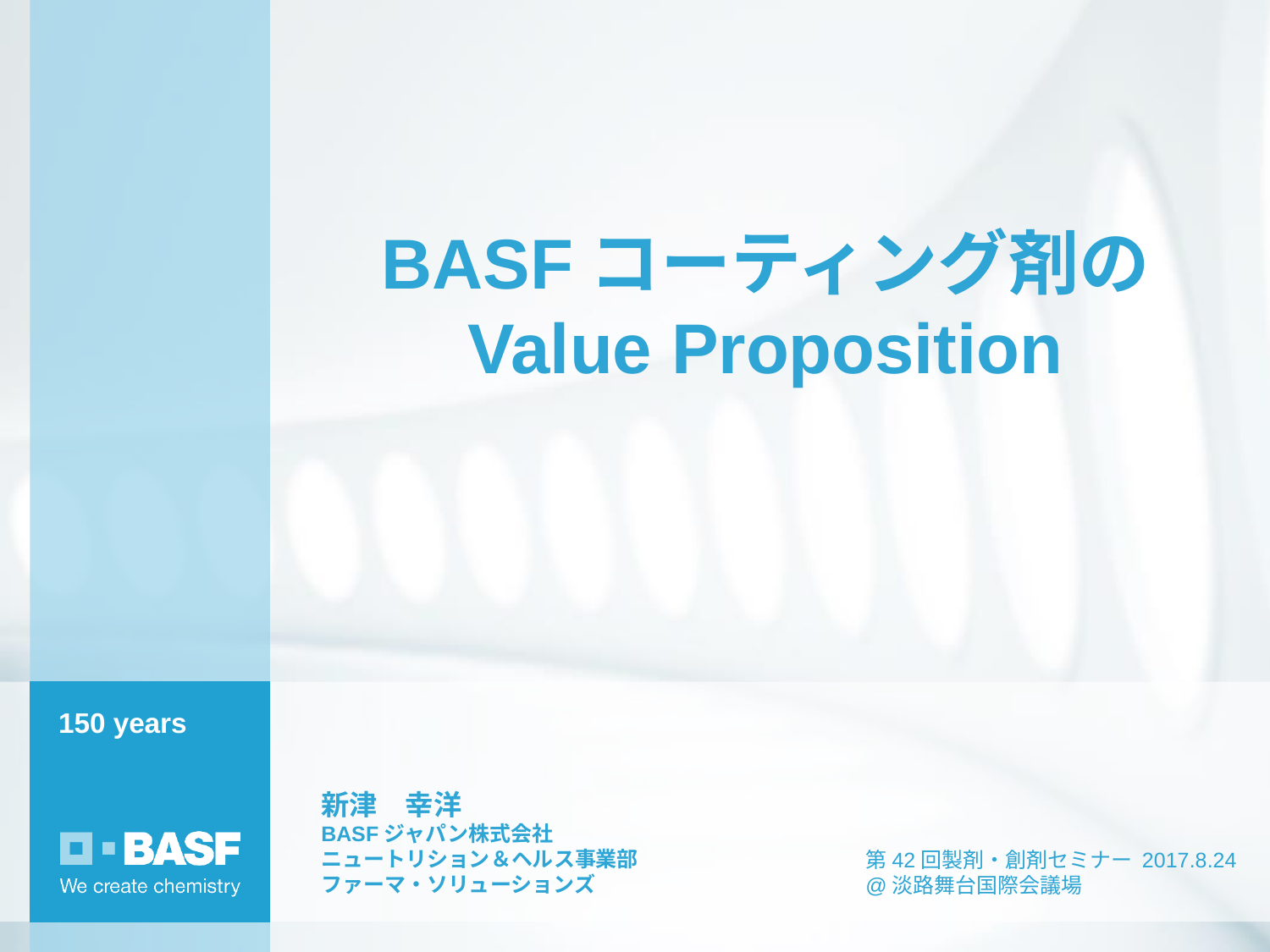

BASFコーティング剤の
Value Proposition
新津　幸洋
BASFジャパン株式会社
ニュートリション＆ヘルス事業部
ファーマ・ソリューションズ
第42回製剤・創剤セミナー 2017.8.24
@淡路舞台国際会議場